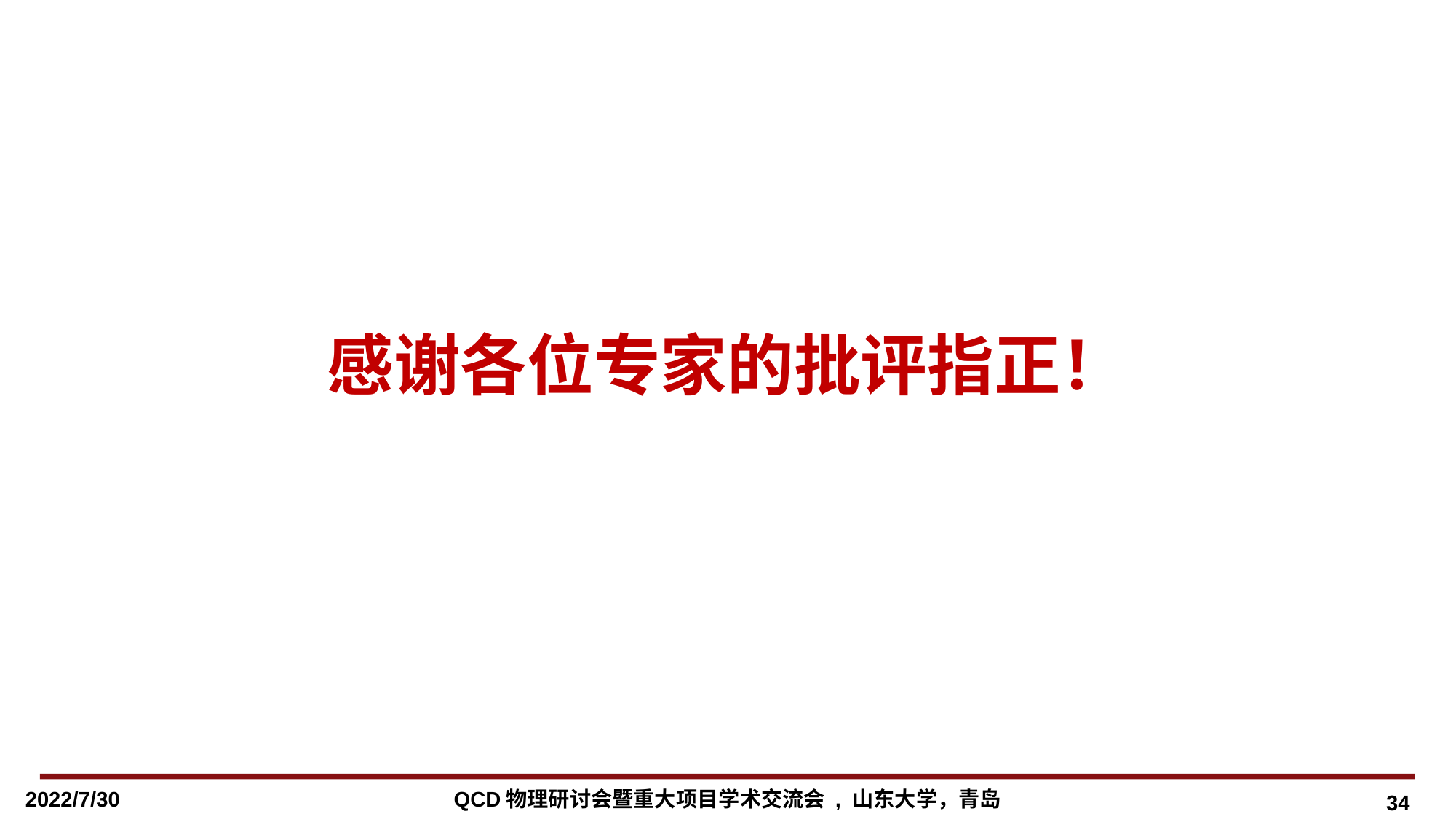

感谢各位专家的批评指正！
QCD物理研讨会暨重大项目学术交流会 , 山东大学，青岛
34
2022/7/30